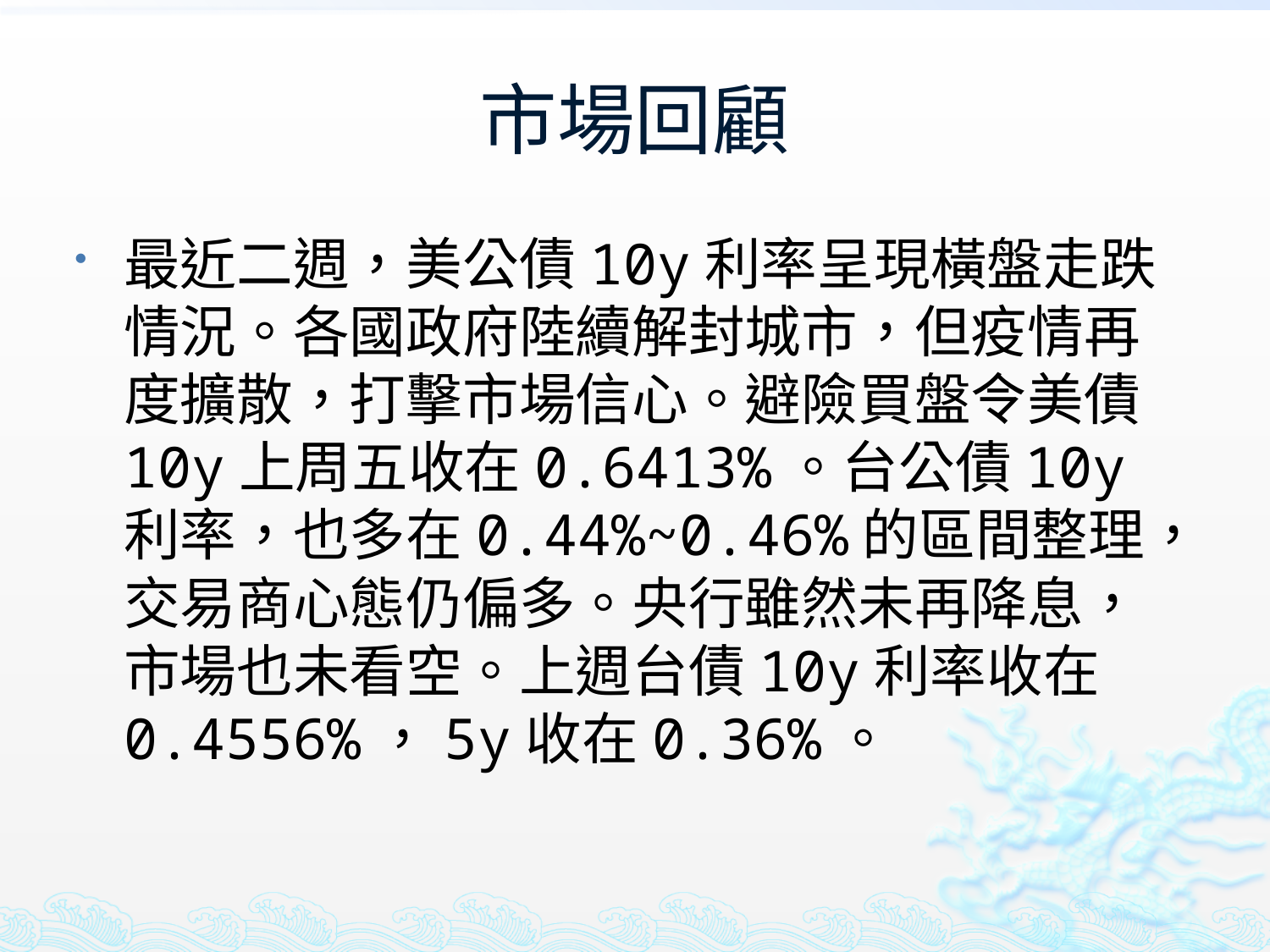

# 市場回顧
最近二週，美公債10y利率呈現橫盤走跌情況。各國政府陸續解封城市，但疫情再度擴散，打擊市場信心。避險買盤令美債10y上周五收在0.6413%。台公債10y利率，也多在0.44%~0.46%的區間整理，交易商心態仍偏多。央行雖然未再降息，市場也未看空。上週台債10y利率收在0.4556%，5y收在0.36%。